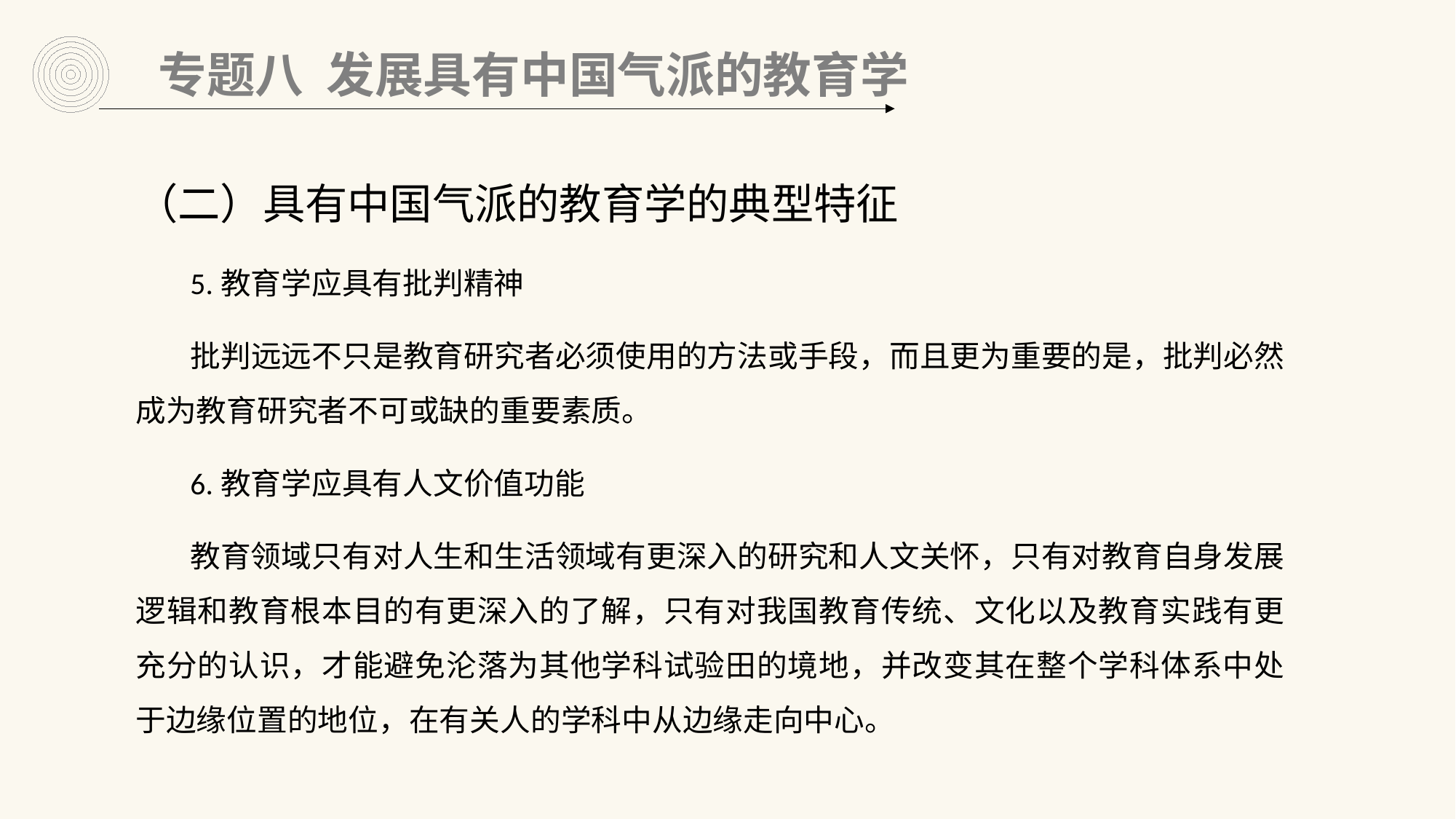

专题八  发展具有中国气派的教育学
（二）具有中国气派的教育学的典型特征
5.教育学应具有批判精神
批判远远不只是教育研究者必须使用的方法或手段，而且更为重要的是，批判必然成为教育研究者不可或缺的重要素质。
6.教育学应具有人文价值功能
教育领域只有对人生和生活领域有更深入的研究和人文关怀，只有对教育自身发展逻辑和教育根本目的有更深入的了解，只有对我国教育传统、文化以及教育实践有更充分的认识，才能避免沦落为其他学科试验田的境地，并改变其在整个学科体系中处于边缘位置的地位，在有关人的学科中从边缘走向中心。